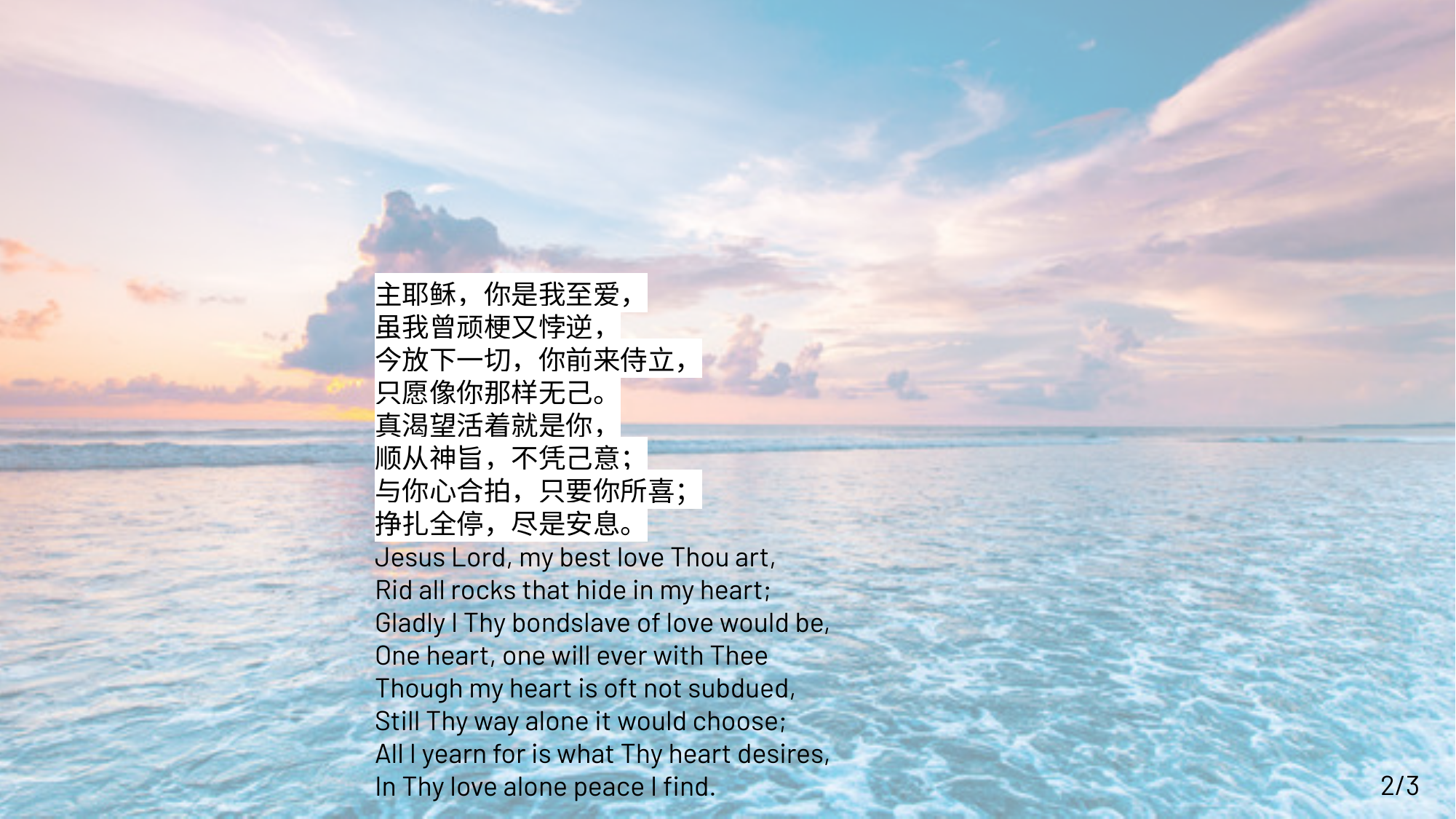

主耶稣，你是我至爱，
虽我曾顽梗又悖逆，
今放下一切，你前来侍立，
只愿像你那样无己。
真渴望活着就是你，
顺从神旨，不凭己意；
与你心合拍，只要你所喜；
挣扎全停，尽是安息。
Jesus Lord, my best love Thou art,
Rid all rocks that hide in my heart;
Gladly I Thy bondslave of love would be,
One heart, one will ever with Thee
Though my heart is oft not subdued,
Still Thy way alone it would choose;
All I yearn for is what Thy heart desires,
In Thy love alone peace I find.

2/3